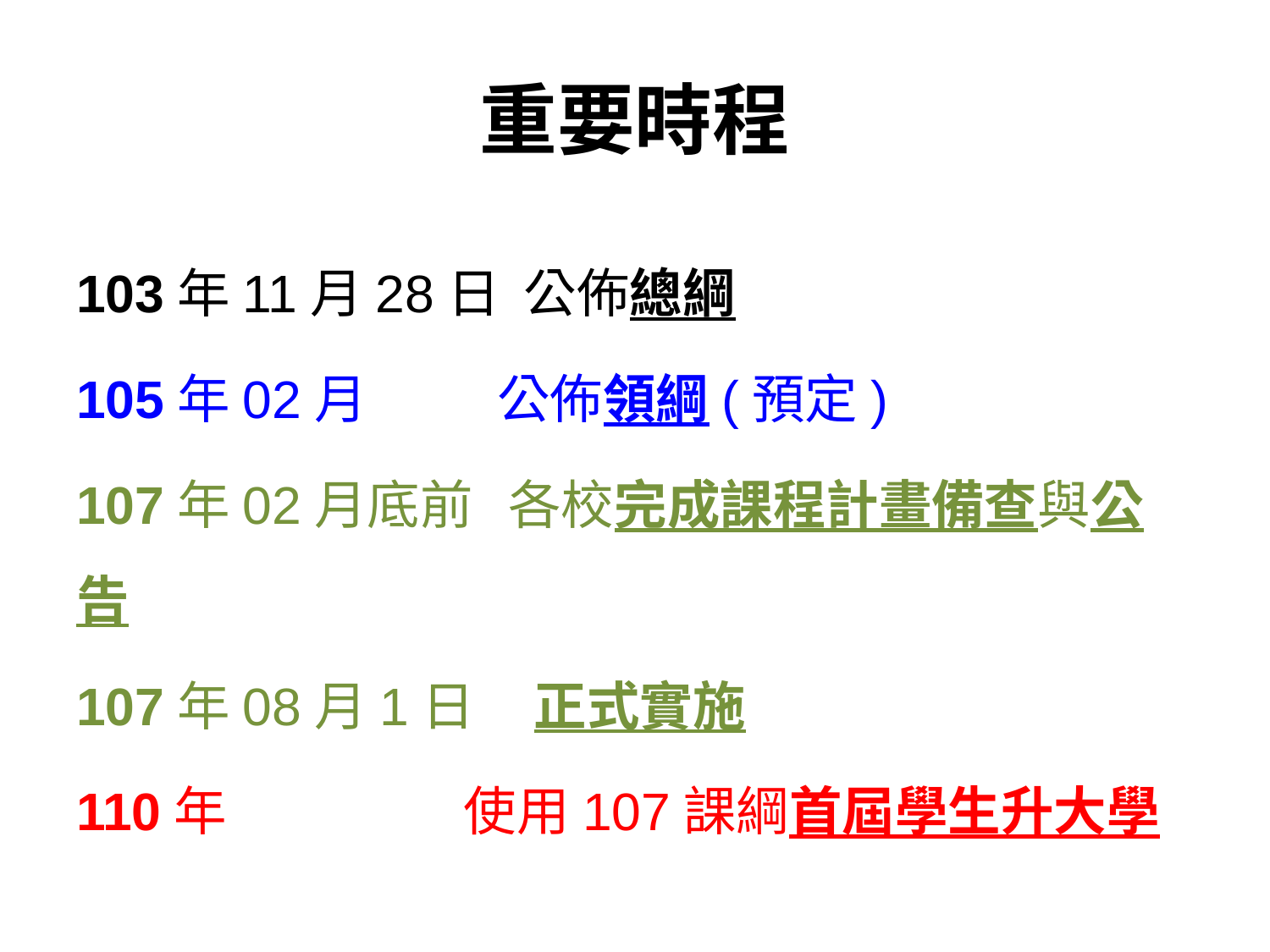

# 重要時程
103年11月28日  公佈總綱
105年02月           公佈領綱(預定)
107年02月底前   各校完成課程計畫備查與公告
107年08月1日     正式實施
110年                    使用107課綱首屆學生升大學